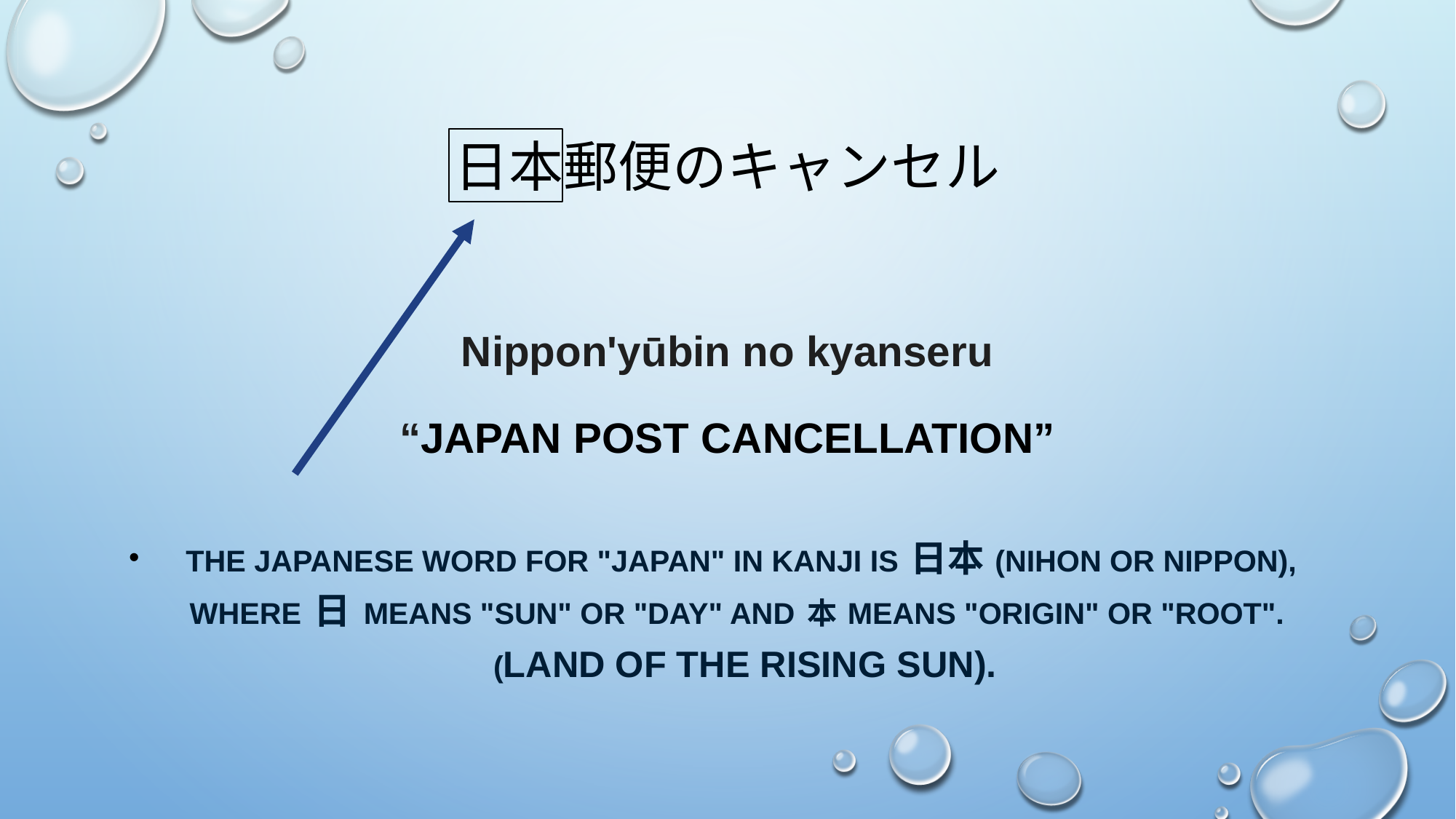

# 日本郵便のキャンセル

Nippon'yūbin no kyanseru
“Japan Post Cancellation”

The Japanese word for "Japan" in kanji is 日本 (Nihon or Nippon), where 日 means "sun" or "day" and 本 means "origin" or "root".   (Land of the Rising Sun).